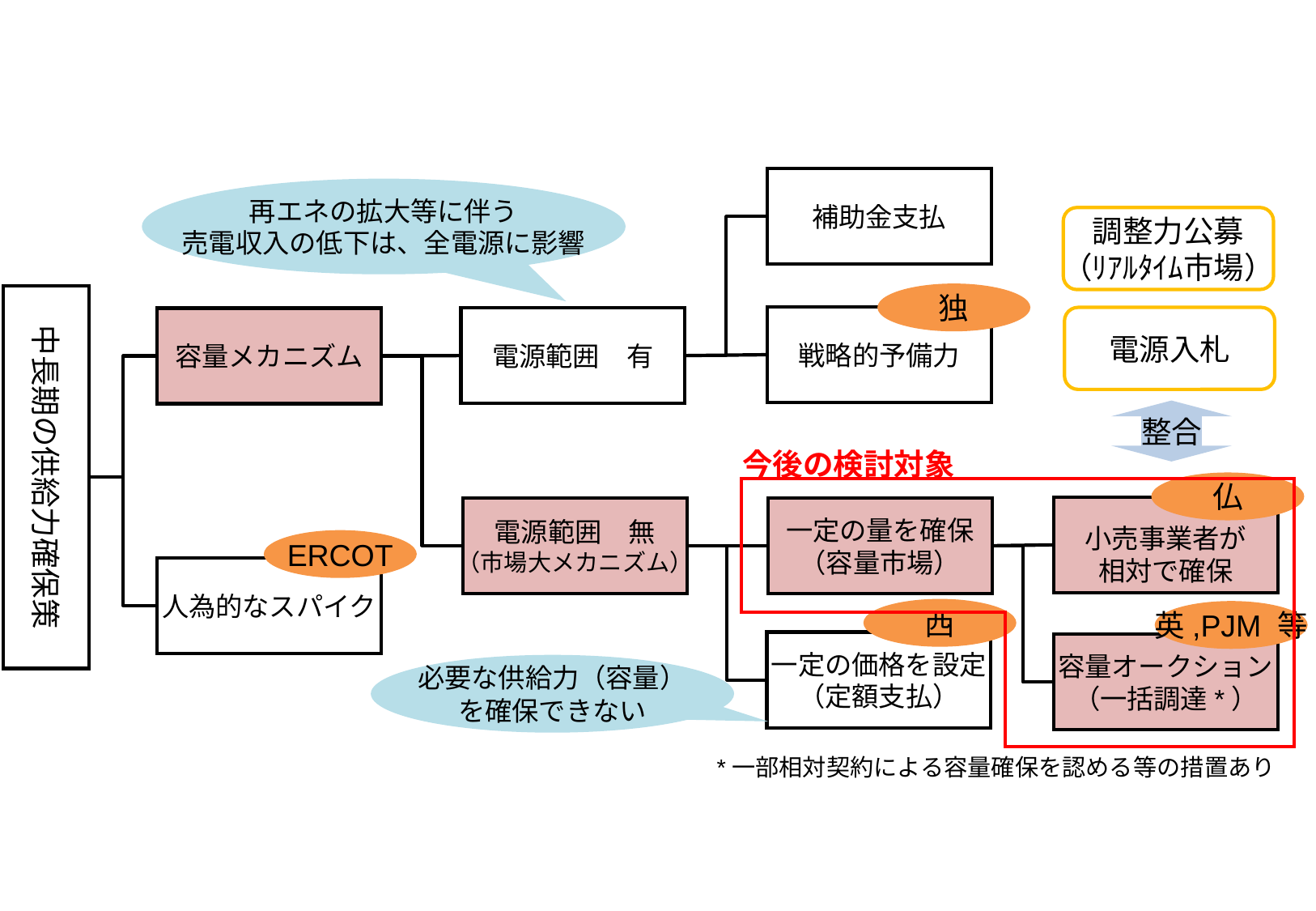

補助金支払
再エネの拡大等に伴う
売電収入の低下は、全電源に影響
調整力公募
（ﾘｱﾙﾀｲﾑ市場）
独
中長期の供給力確保策
戦略的予備力
電源入札
電源範囲　有
容量メカニズム
整合
今後の検討対象
仏

小売事業者が
相対で確保
電源範囲　無
（市場大メカニズム）
一定の量を確保
（容量市場）
ERCOT
人為的なスパイク
西
英,PJM 等
一定の価格を設定
（定額支払）
容量オークション
（一括調達*）
必要な供給力（容量）
を確保できない
*一部相対契約による容量確保を認める等の措置あり